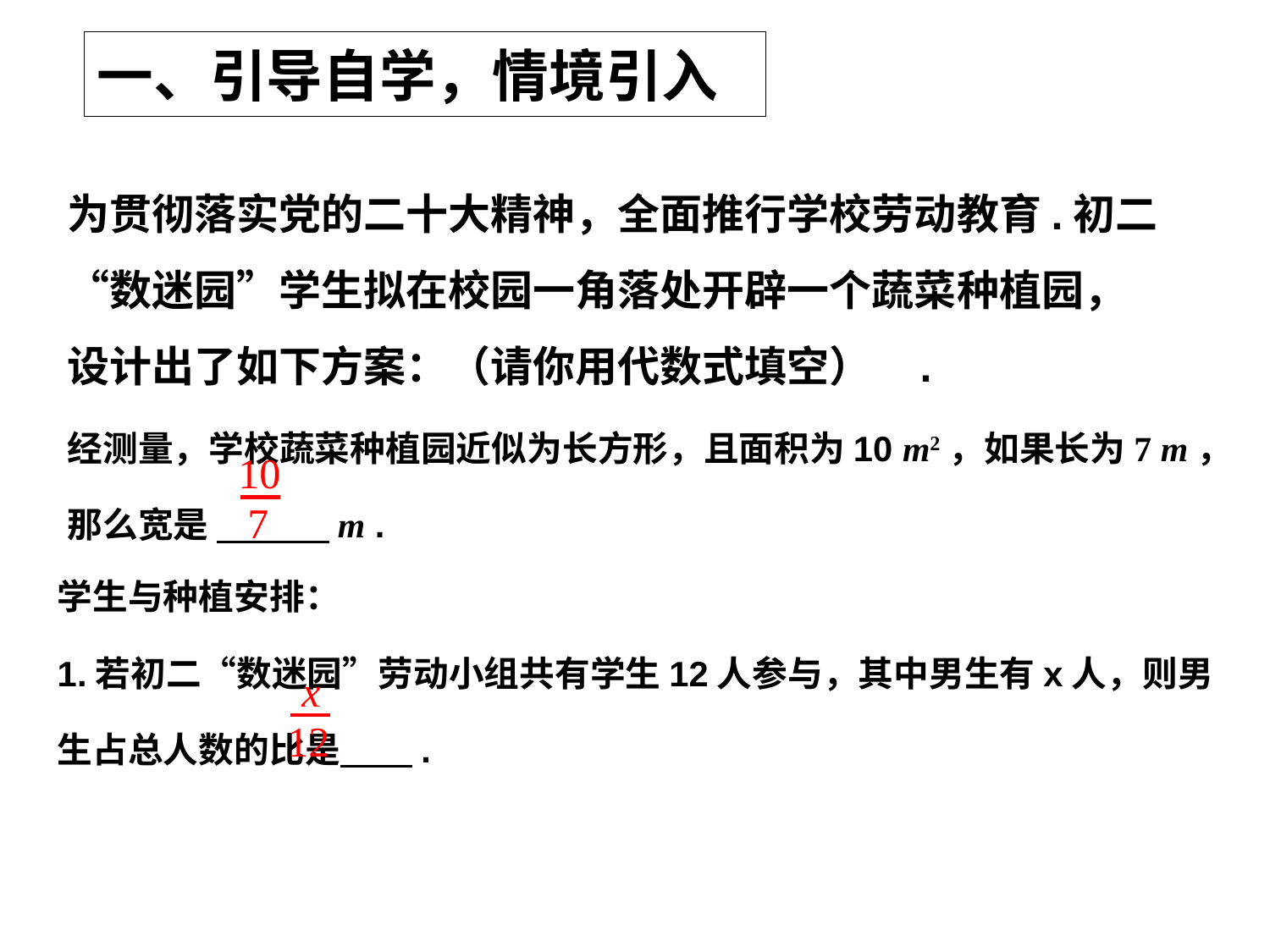

# 一、引导自学，情境引入
为贯彻落实党的二十大精神，全面推行学校劳动教育.初二“数迷园”学生拟在校园一角落处开辟一个蔬菜种植园，设计出了如下方案：（请你用代数式填空）    .
经测量，学校蔬菜种植园近似为长方形，且面积为10 m2，如果长为7 m，那么宽是               m .
10
7
学生与种植安排：
1.若初二“数迷园”劳动小组共有学生12人参与，其中男生有x人，则男生占总人数的比是         .
x
12